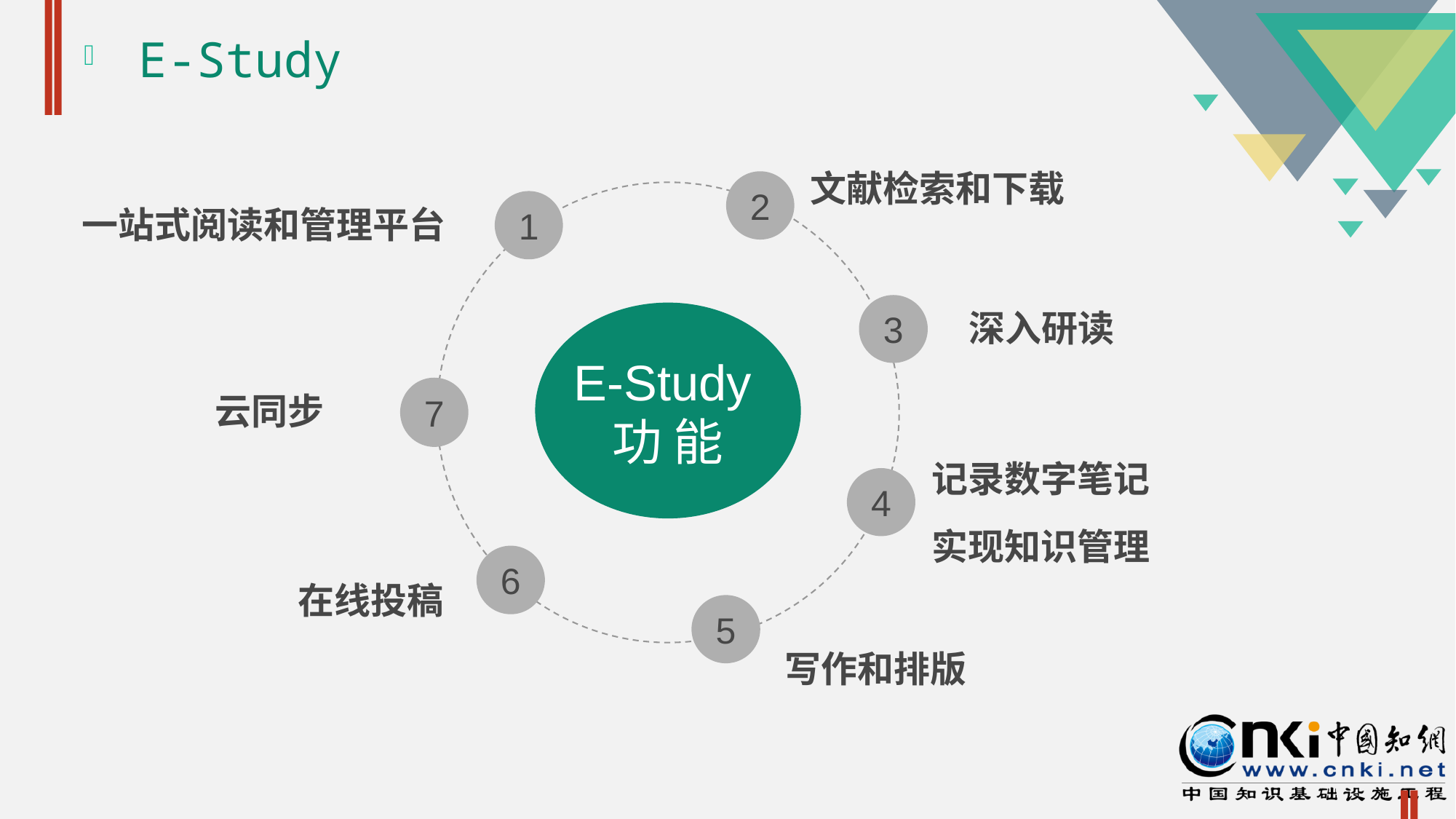

E-Study
文献检索和下载
2

一站式阅读和管理平台
1
深入研读
3
E-Study功 能
云同步
7
4
记录数字笔记
实现知识管理
6
在线投稿
5
写作和排版